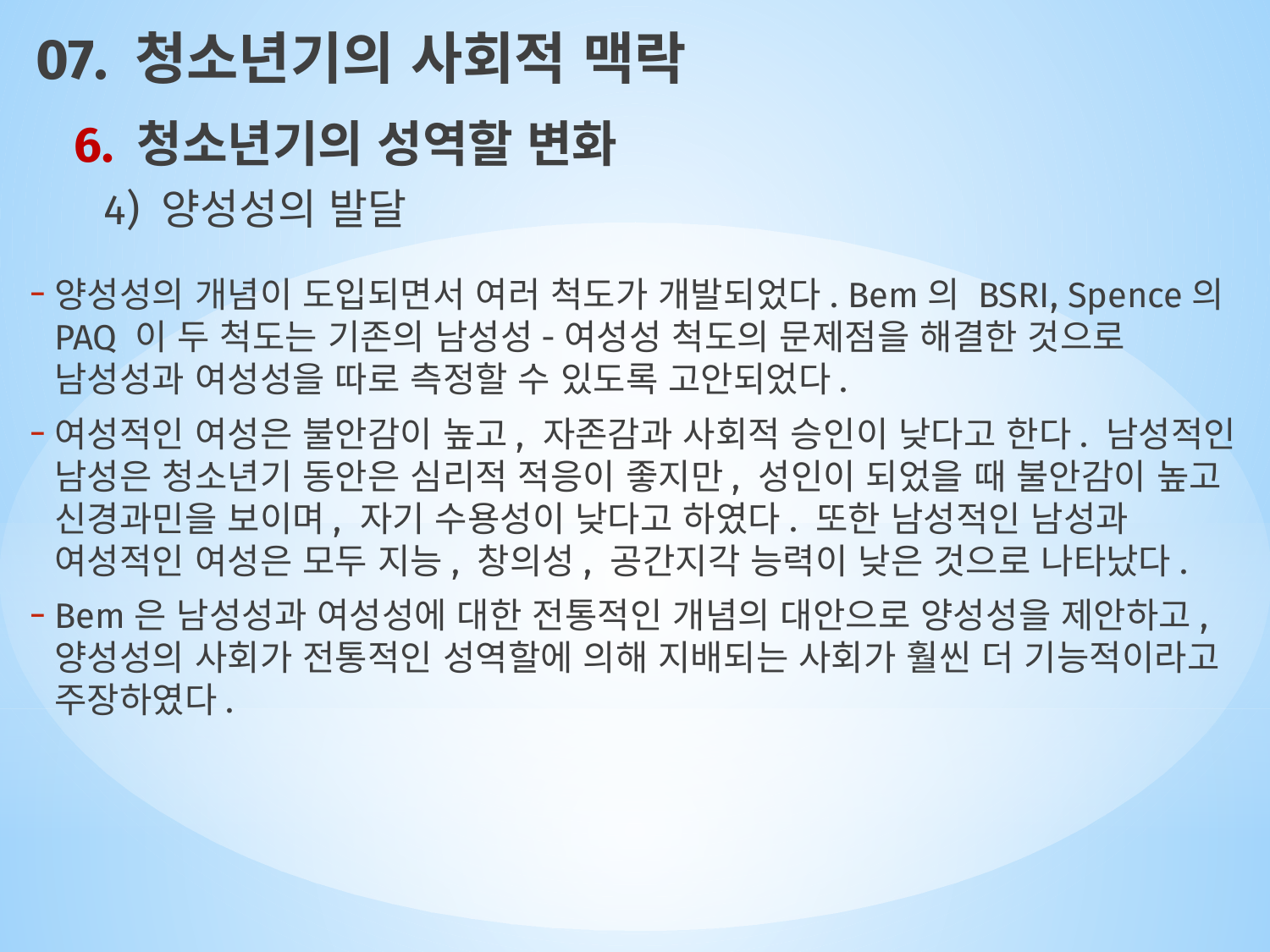

07. 청소년기의 사회적 맥락
6. 청소년기의 성역할 변화
4) 양성성의 발달
양성성의 개념이 도입되면서 여러 척도가 개발되었다. Bem의 BSRI, Spence의 PAQ 이 두 척도는 기존의 남성성-여성성 척도의 문제점을 해결한 것으로 남성성과 여성성을 따로 측정할 수 있도록 고안되었다.
여성적인 여성은 불안감이 높고, 자존감과 사회적 승인이 낮다고 한다. 남성적인 남성은 청소년기 동안은 심리적 적응이 좋지만, 성인이 되었을 때 불안감이 높고 신경과민을 보이며, 자기 수용성이 낮다고 하였다. 또한 남성적인 남성과 여성적인 여성은 모두 지능, 창의성, 공간지각 능력이 낮은 것으로 나타났다.
Bem은 남성성과 여성성에 대한 전통적인 개념의 대안으로 양성성을 제안하고, 양성성의 사회가 전통적인 성역할에 의해 지배되는 사회가 훨씬 더 기능적이라고 주장하였다.